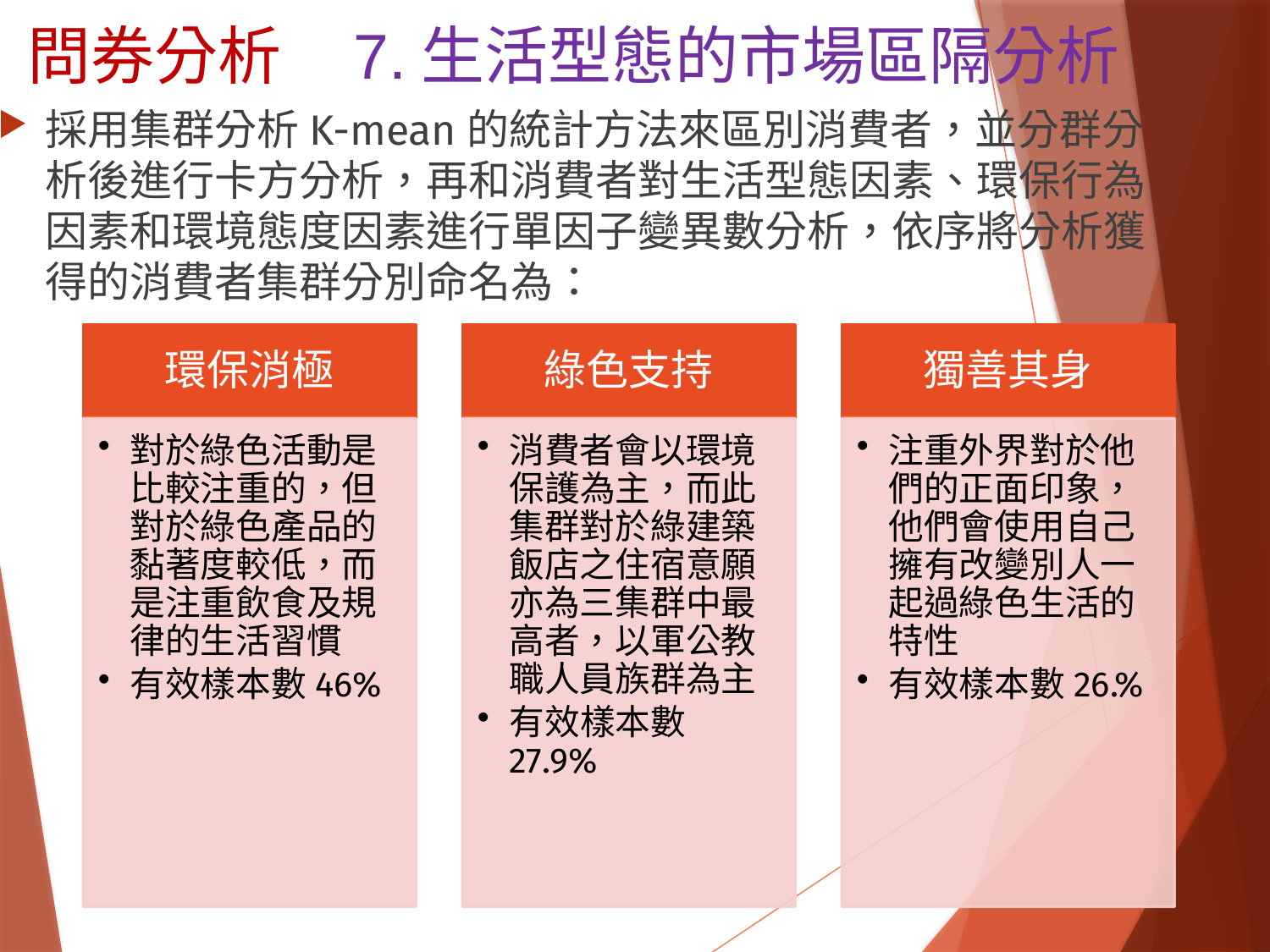

問券分析    7.生活型態的市場區隔分析
採用集群分析K-mean的統計方法來區別消費者，並分群分析後進行卡方分析，再和消費者對生活型態因素、環保行為因素和環境態度因素進行單因子變異數分析，依序將分析獲得的消費者集群分別命名為：
環保消極
對於綠色活動是比較注重的，但對於綠色產品的黏著度較低，而是注重飲食及規律的生活習慣
有效樣本數46%
綠色支持
消費者會以環境保護為主，而此集群對於綠建築飯店之住宿意願亦為三集群中最高者，以軍公教職人員族群為主
有效樣本數27.9%
獨善其身
注重外界對於他們的正面印象，他們會使用自己擁有改變別人一起過綠色生活的特性
有效樣本數26.%